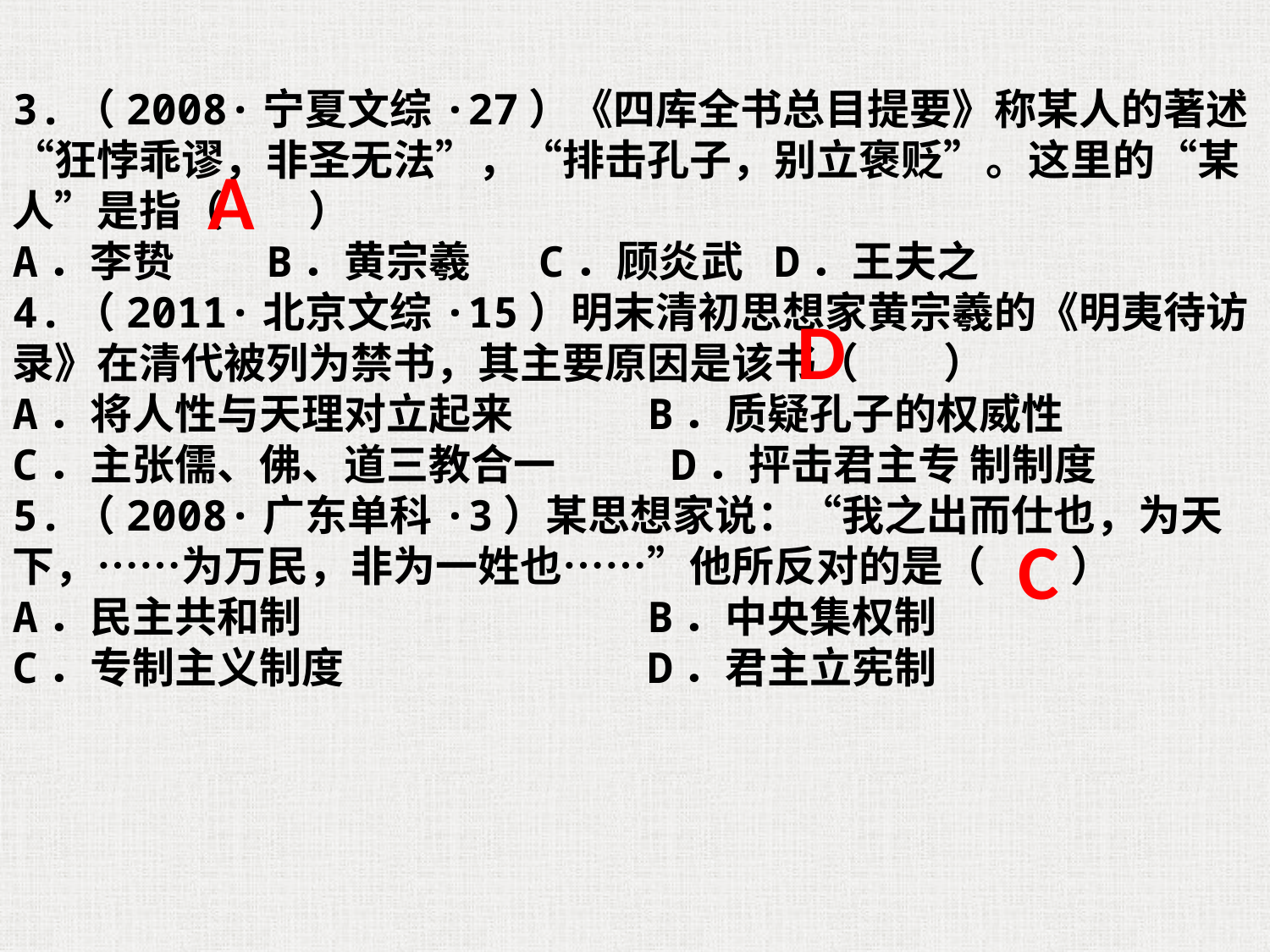

3.（2008·宁夏文综·27）《四库全书总目提要》称某人的著述“狂悖乖谬，非圣无法”，“排击孔子，别立褒贬”。这里的“某人”是指（　　）
A．李贽	B．黄宗羲      C．顾炎武	D．王夫之
4.（2011·北京文综·15）明末清初思想家黄宗羲的《明夷待访录》在清代被列为禁书，其主要原因是该书（　　）
A．将人性与天理对立起来             B．质疑孔子的权威性
C．主张儒、佛、道三教合一           D．抨击君主专 制制度
5.（2008·广东单科·3）某思想家说：“我之出而仕也，为天下，……为万民，非为一姓也……”他所反对的是（　　）
A．民主共和制			B．中央集权制
C．专制主义制度			D．君主立宪制

A
D
C